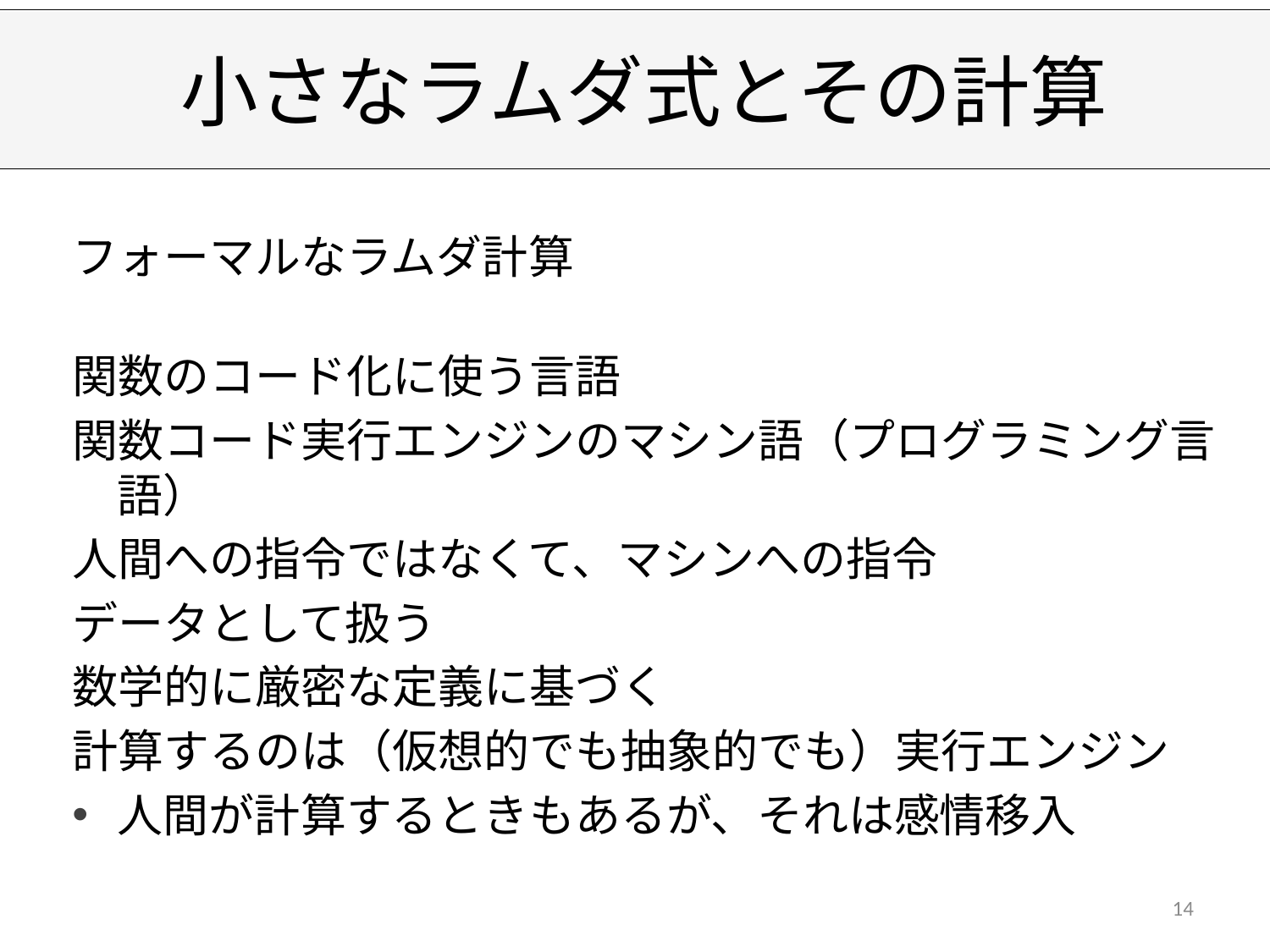

# 小さなラムダ式とその計算
フォーマルなラムダ計算
関数のコード化に使う言語
関数コード実行エンジンのマシン語（プログラミング言語）
人間への指令ではなくて、マシンへの指令
データとして扱う
数学的に厳密な定義に基づく
計算するのは（仮想的でも抽象的でも）実行エンジン
人間が計算するときもあるが、それは感情移入
14